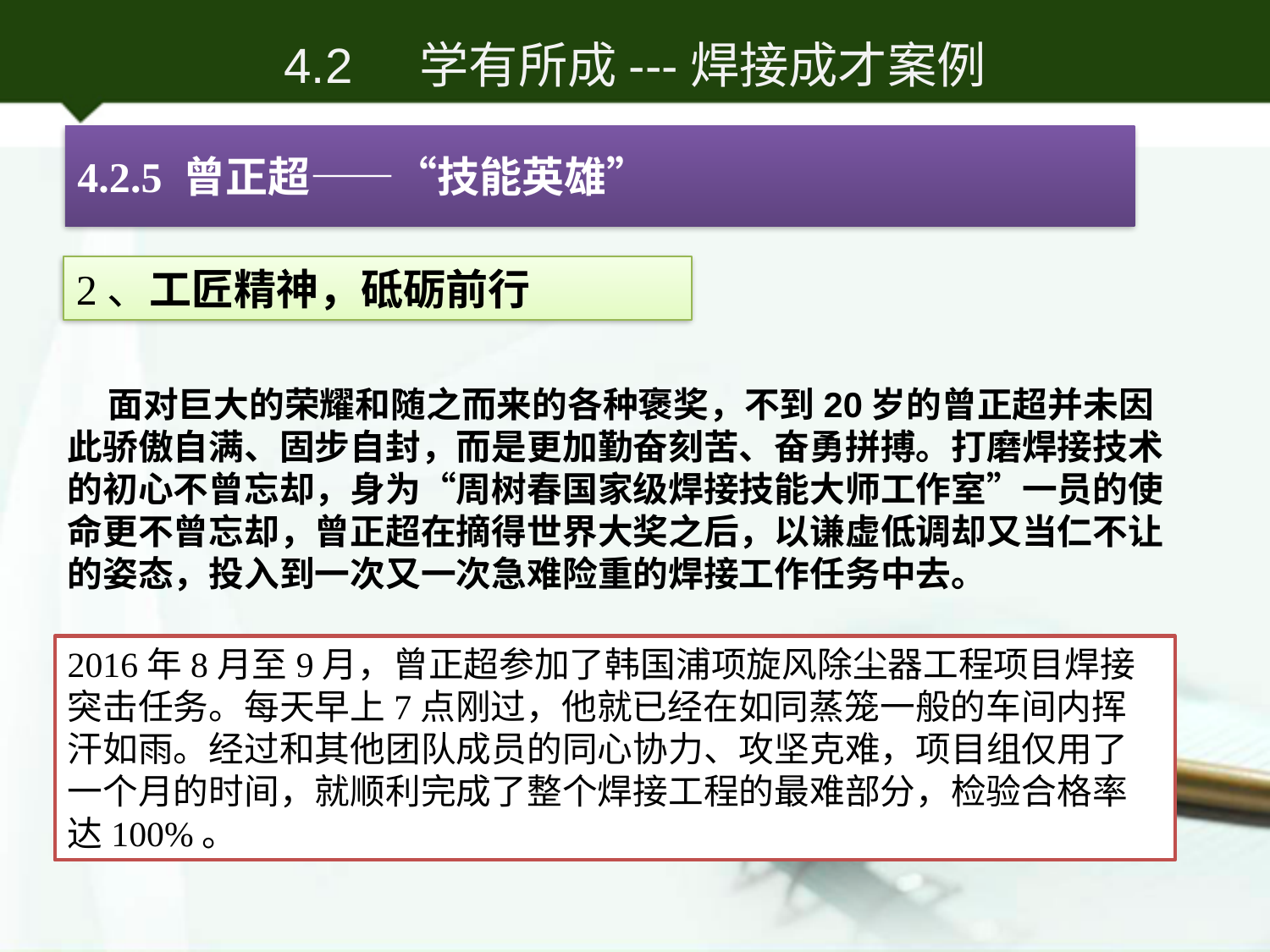

# 4.2    学有所成---焊接成才案例
4.2.5 曾正超——“技能英雄”
2、工匠精神，砥砺前行
    面对巨大的荣耀和随之而来的各种褒奖，不到20岁的曾正超并未因此骄傲自满、固步自封，而是更加勤奋刻苦、奋勇拼搏。打磨焊接技术的初心不曾忘却，身为“周树春国家级焊接技能大师工作室”一员的使命更不曾忘却，曾正超在摘得世界大奖之后，以谦虚低调却又当仁不让的姿态，投入到一次又一次急难险重的焊接工作任务中去。
2016年8月至9月，曾正超参加了韩国浦项旋风除尘器工程项目焊接突击任务。每天早上7点刚过，他就已经在如同蒸笼一般的车间内挥汗如雨。经过和其他团队成员的同心协力、攻坚克难，项目组仅用了一个月的时间，就顺利完成了整个焊接工程的最难部分，检验合格率达100%。